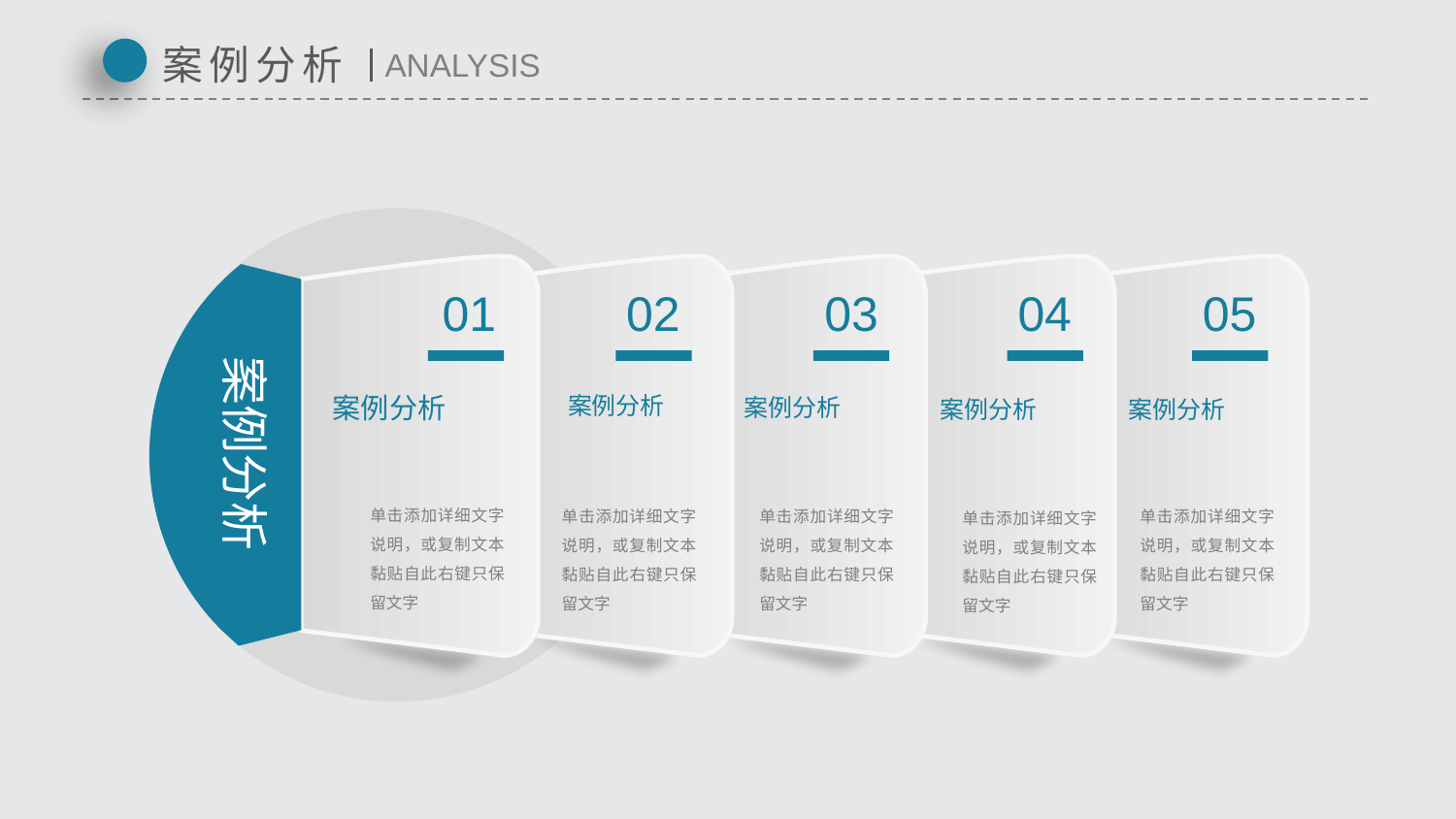

案例分析
ANALYSIS

案例分析
01
02
03
04
05

案例分析
案例分析
案例分析
案例分析
案例分析
单击添加详细文字说明，或复制文本黏贴自此右键只保留文字
单击添加详细文字说明，或复制文本黏贴自此右键只保留文字
单击添加详细文字说明，或复制文本黏贴自此右键只保留文字
单击添加详细文字说明，或复制文本黏贴自此右键只保留文字
单击添加详细文字说明，或复制文本黏贴自此右键只保留文字